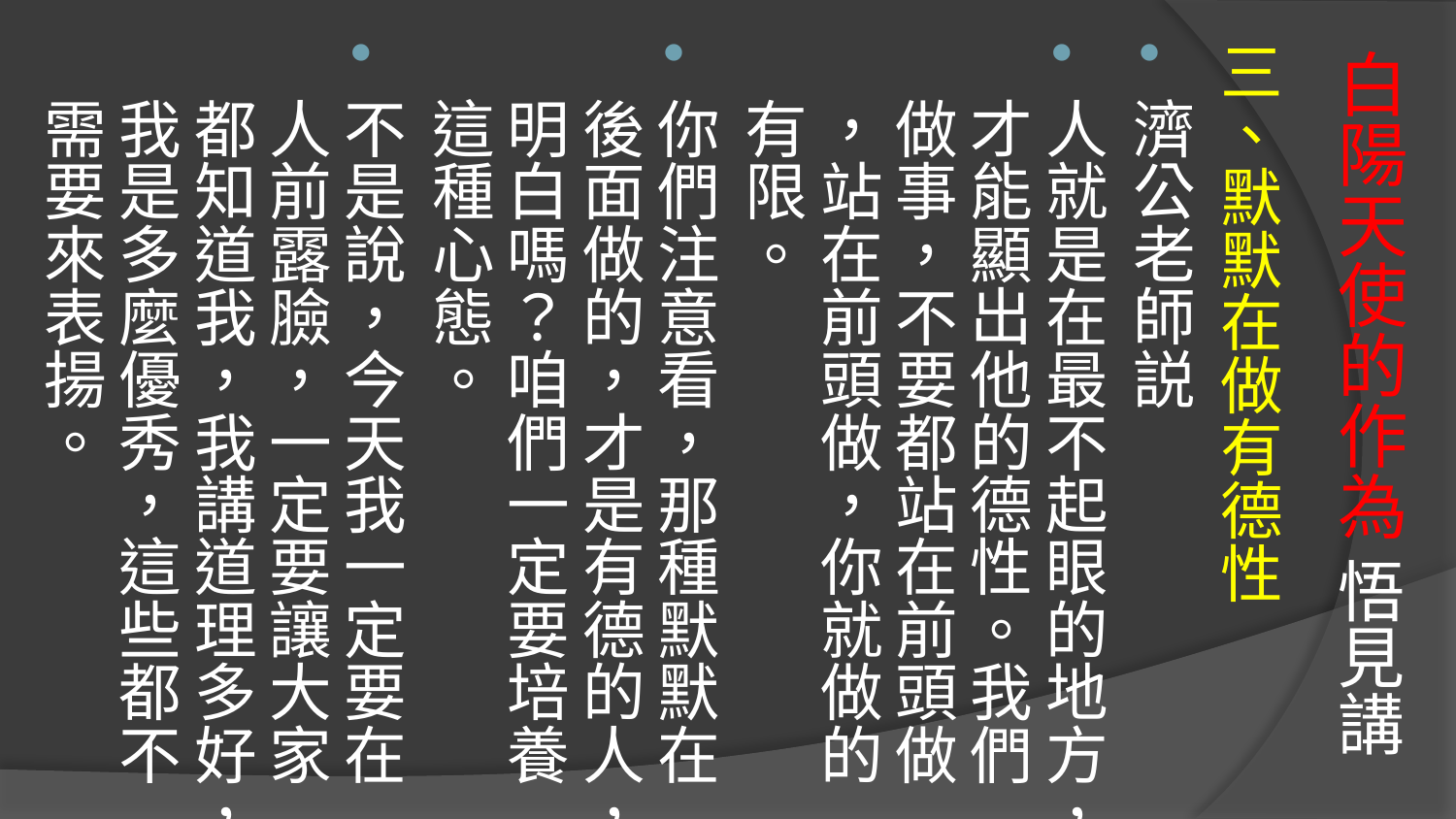

# 白陽天使的作為 悟見講
三、默默在做有德性
濟公老師説
人就是在最不起眼的地方，才能顯出他的德性。我們做事，不要都站在前頭做 ，站在前頭做，你就做的有限。
你們注意看，那種默默在後面做的，才是有德的人，明白嗎？咱們一定要培養這種心態。
不是說，今天我一定要在人前露臉，一定要讓大家都知道我，我講道理多好，我是多麼優秀，這些都不需要來表揚。